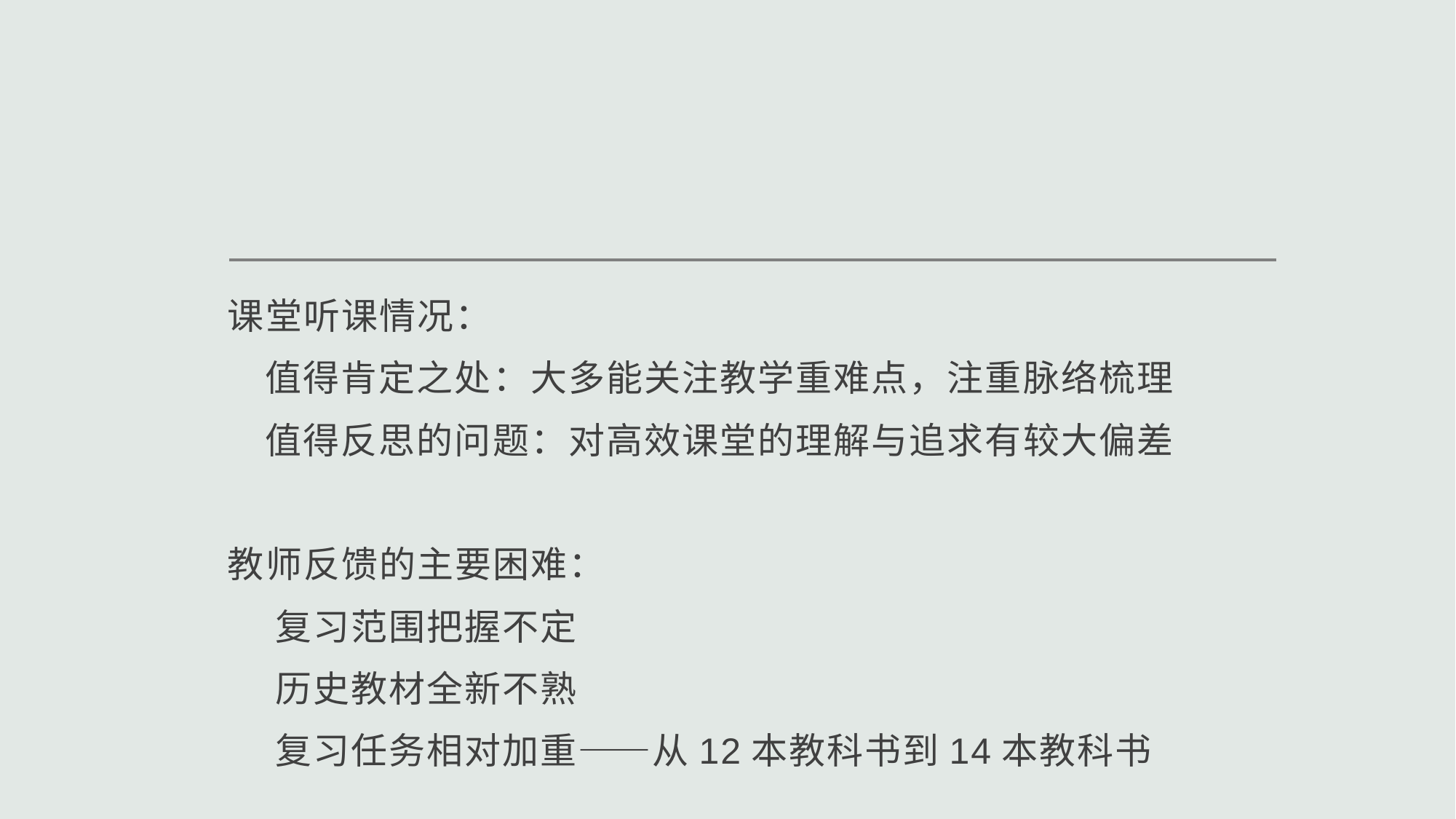

#

课堂听课情况：
   值得肯定之处：大多能关注教学重难点，注重脉络梳理
   值得反思的问题：对高效课堂的理解与追求有较大偏差

教师反馈的主要困难：
    复习范围把握不定
    历史教材全新不熟
    复习任务相对加重——从12本教科书到14本教科书